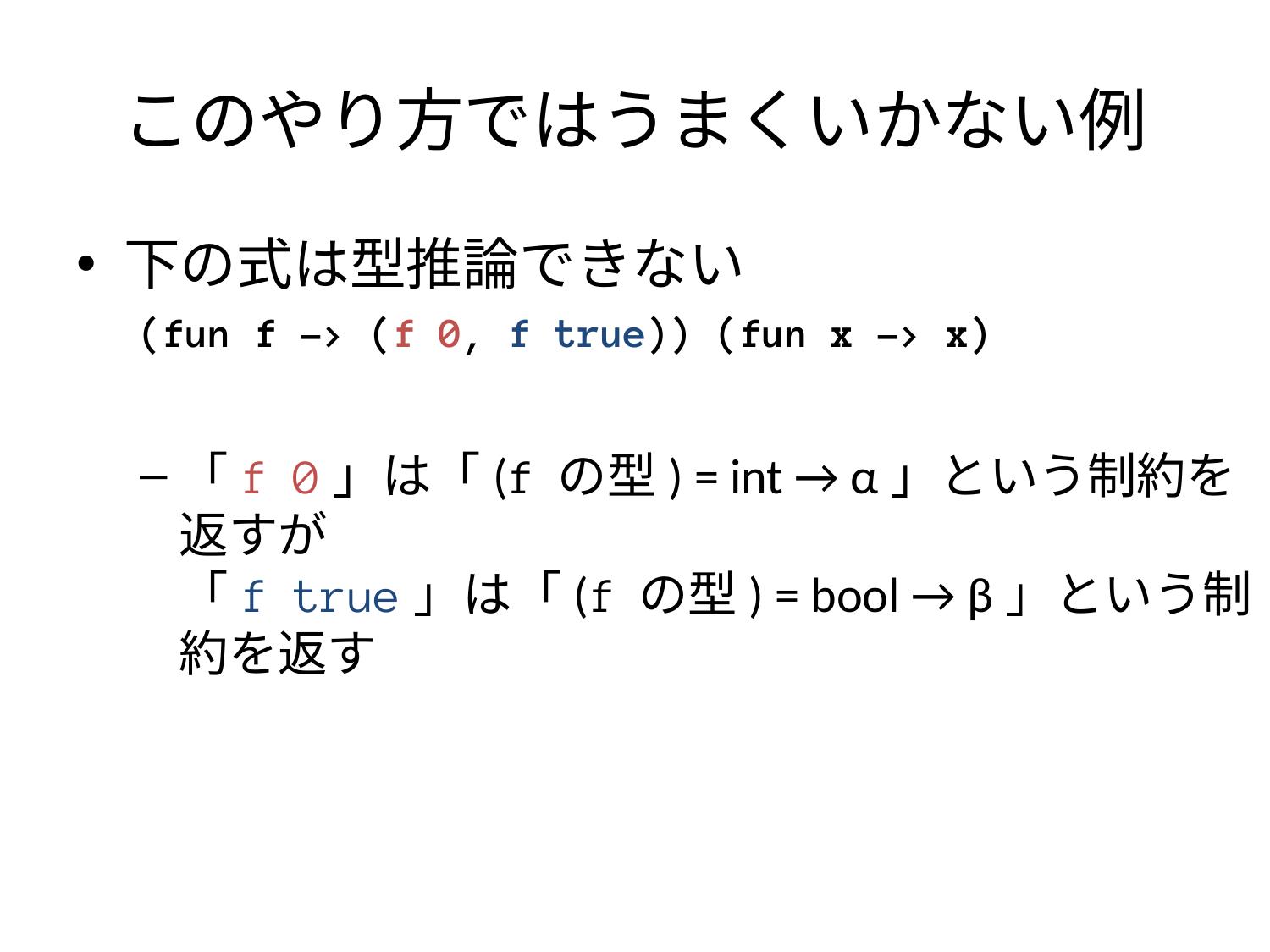

# このやり方ではうまくいかない例
下の式は型推論できない
(fun f -> (f 0, f true)) (fun x -> x)

「f 0」は「(f の型) = int → α」という制約を返すが
「f true」は「(f の型) = bool → β」という制約を返す